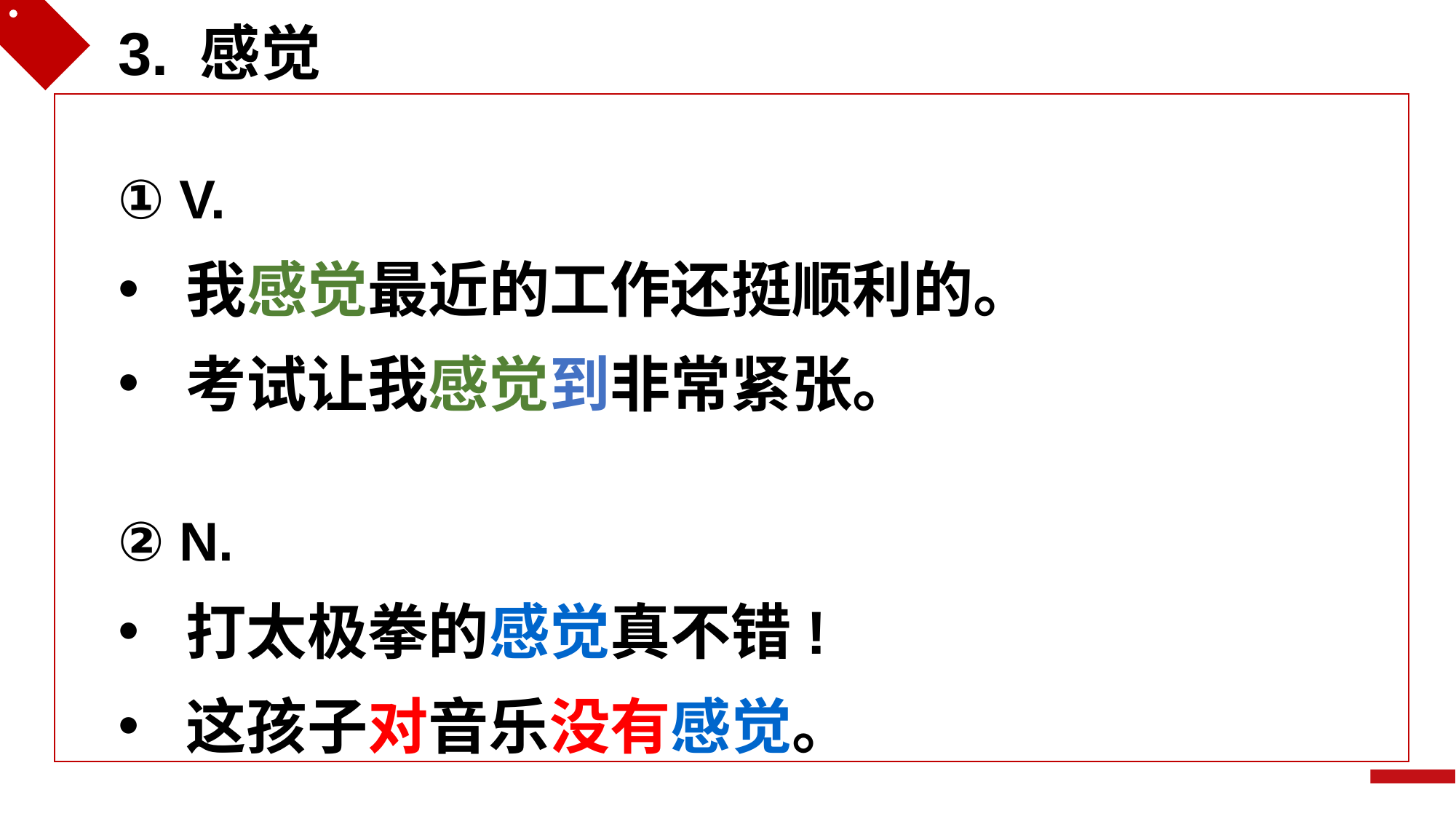

3. 感觉

① V.
我感觉最近的工作还挺顺利的。
考试让我感觉到非常紧张。
② N.
打太极拳的感觉真不错!
这孩子对音乐没有感觉。